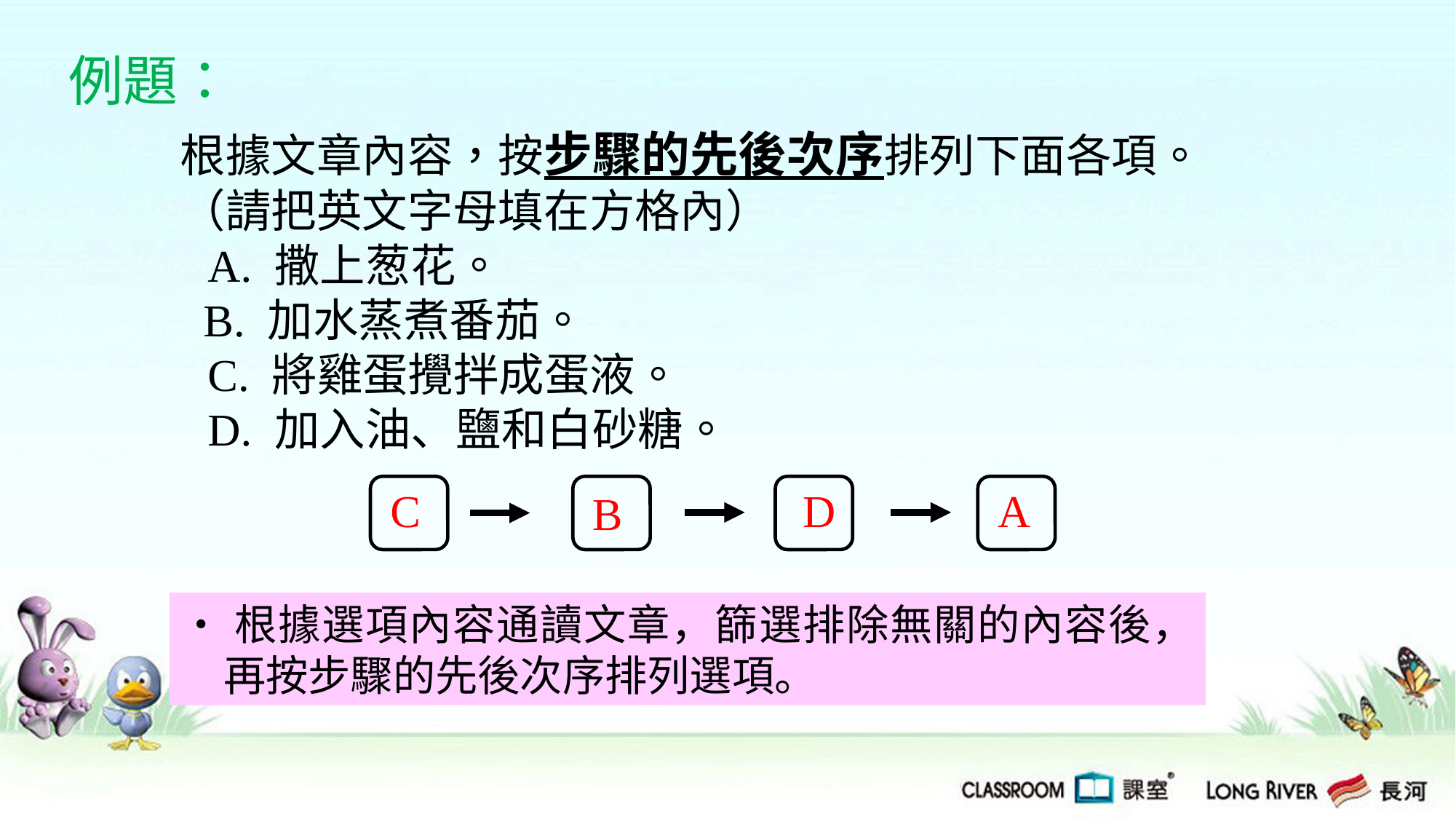

例題：
根據文章內容，按步驟的先後次序排列下面各項。（請把英文字母填在方格內）
 A. 撒上葱花。
  B. 加水蒸煮番茄。
 C. 將雞蛋攪拌成蛋液。
 D. 加入油、鹽和白砂糖。

C
D

A

B
‧根據選項內容通讀文章，篩選排除無關的內容後，再按步驟的先後次序排列選項。